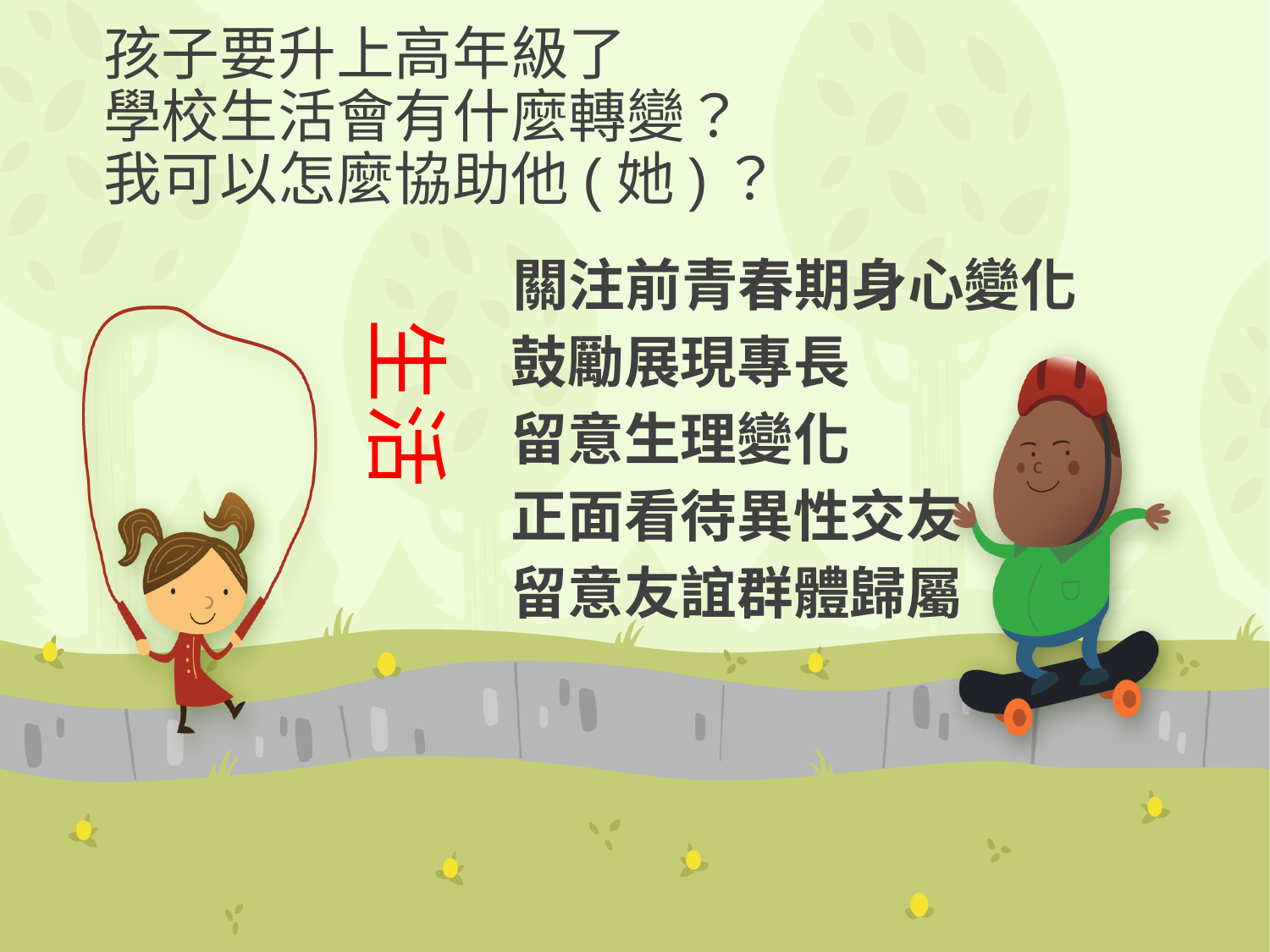

# 孩子要升上高年級了 學校生活會有什麼轉變？ 我可以怎麼協助他(她)？
     關注前青春期身心變化
    鼓勵展現專長
    留意生理變化
    正面看待異性交友
    留意友誼群體歸屬
生活